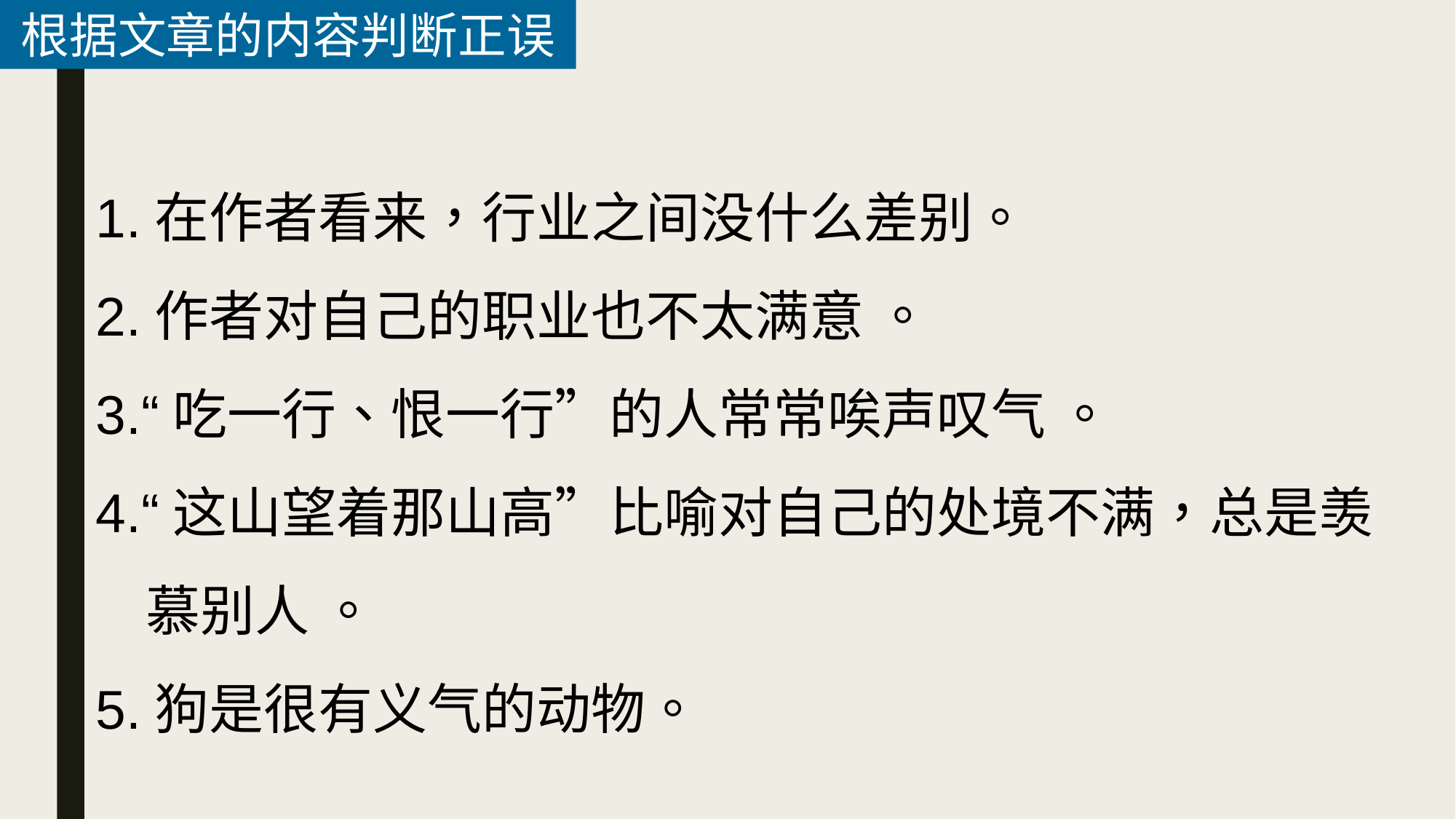

根据文章的内容判断正误
1.在作者看来，行业之间没什么差别。
2.作者对自己的职业也不太满意 。
3.“吃一行、恨一行”的人常常唉声叹气 。
4.“这山望着那山高”比喻对自己的处境不满，总是羡
   慕别人 。
5.狗是很有义气的动物。